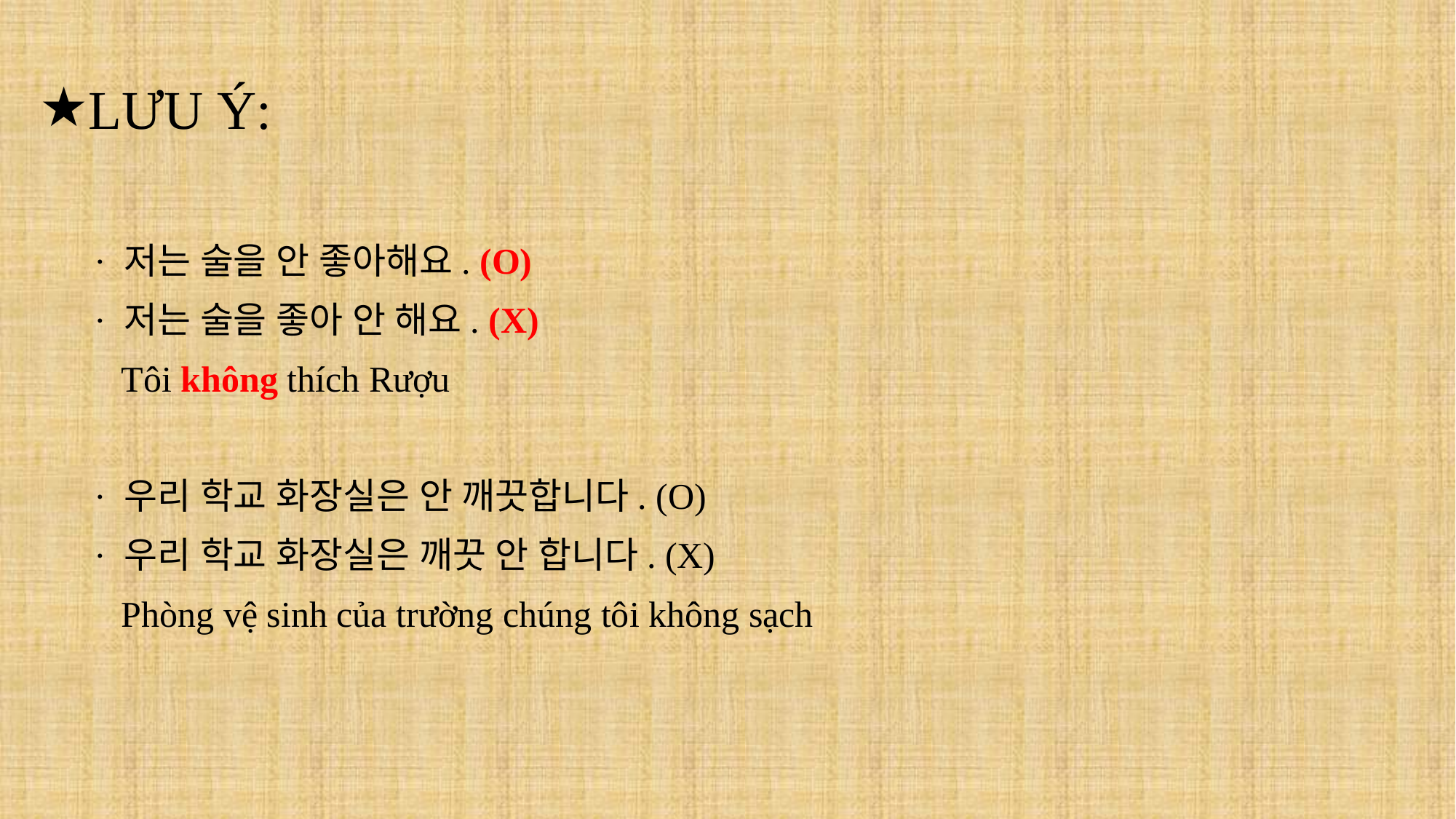

LƯU Ý:

· 저는 술을 안 좋아해요. (O)
· 저는 술을 좋아 안 해요. (X)
   Tôi không thích Rượu

· 우리 학교 화장실은 안 깨끗합니다. (O)
· 우리 학교 화장실은 깨끗 안 합니다. (X)
   Phòng vệ sinh của trường chúng tôi không sạch